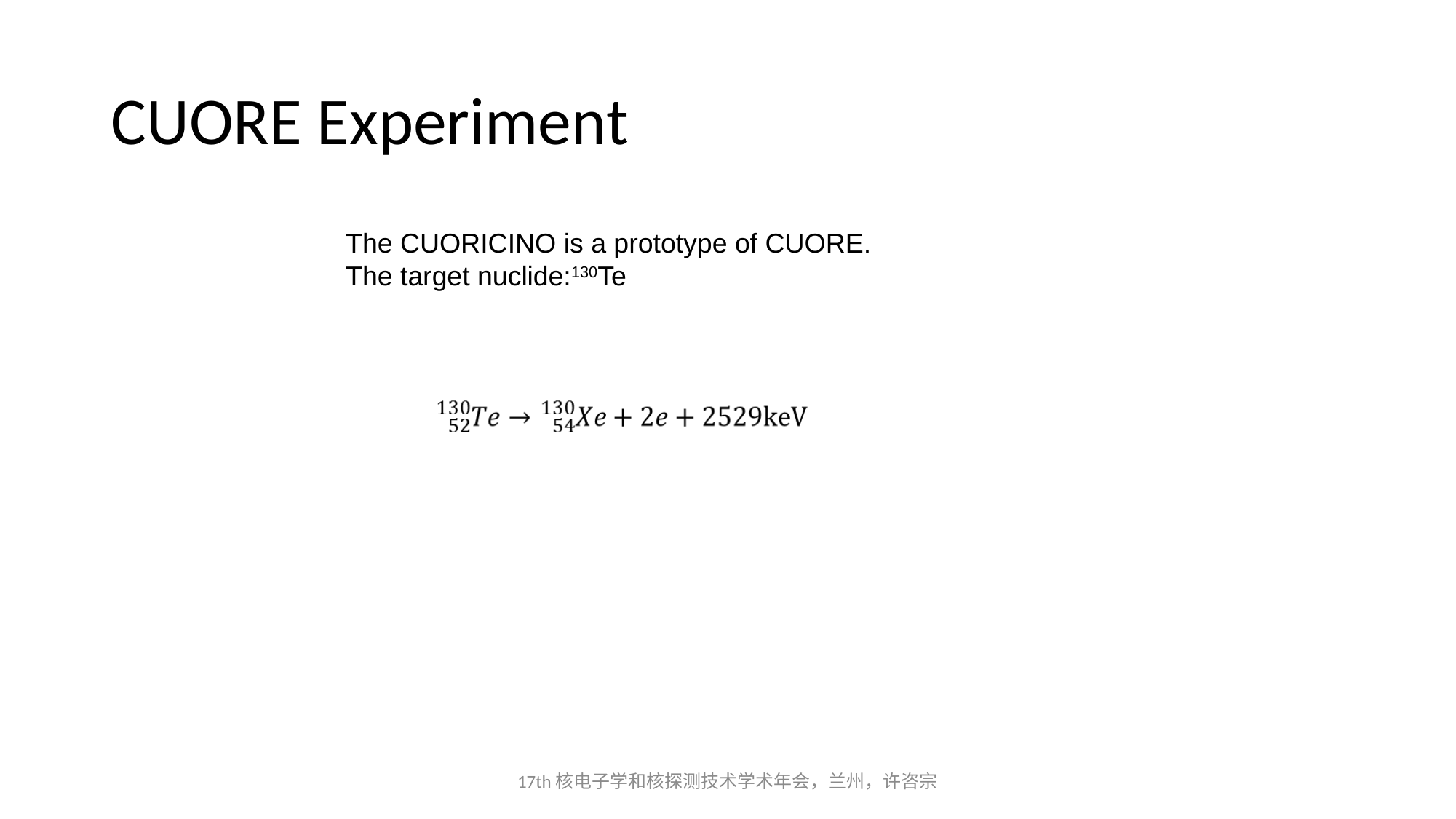

# CUORE Experiment
The CUORICINO is a prototype of CUORE.
The target nuclide:130Te

17th核电子学和核探测技术学术年会，兰州，许咨宗